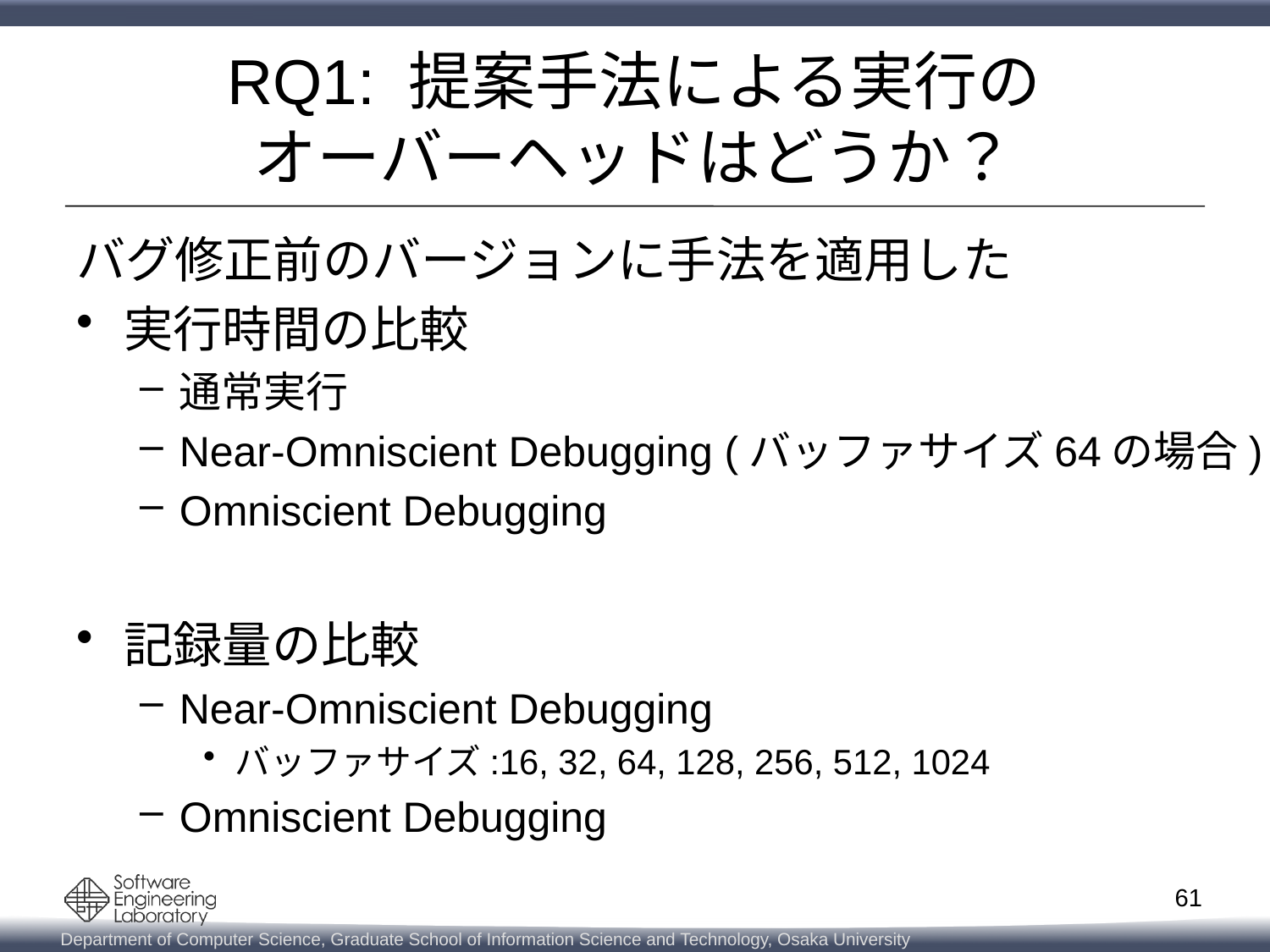

# RQ1: 提案手法による実行の オーバーヘッドはどうか？
バグ修正前のバージョンに手法を適用した
実行時間の比較
通常実行
Near-Omniscient Debugging (バッファサイズ64の場合)
Omniscient Debugging

記録量の比較
Near-Omniscient Debugging
バッファサイズ:16, 32, 64, 128, 256, 512, 1024
Omniscient Debugging
61